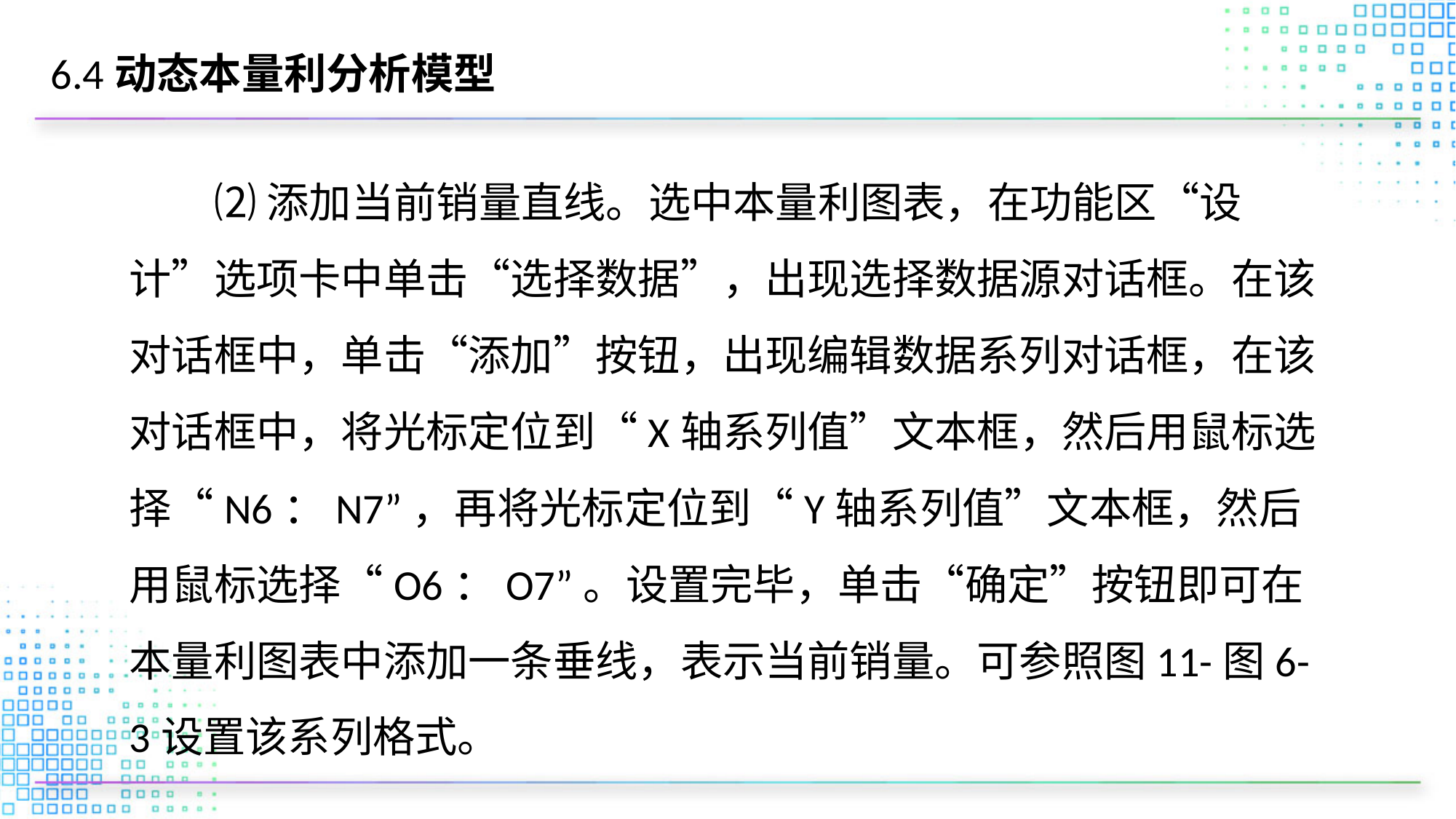

# 6.4动态本量利分析模型
         ⑵添加当前销量直线。选中本量利图表，在功能区“设计”选项卡中单击“选择数据”，出现选择数据源对话框。在该对话框中，单击“添加”按钮，出现编辑数据系列对话框，在该对话框中，将光标定位到“X轴系列值”文本框，然后用鼠标选择“N6：N7”，再将光标定位到“Y轴系列值”文本框，然后用鼠标选择“O6：O7”。设置完毕，单击“确定”按钮即可在本量利图表中添加一条垂线，表示当前销量。可参照图11-图6-3设置该系列格式。